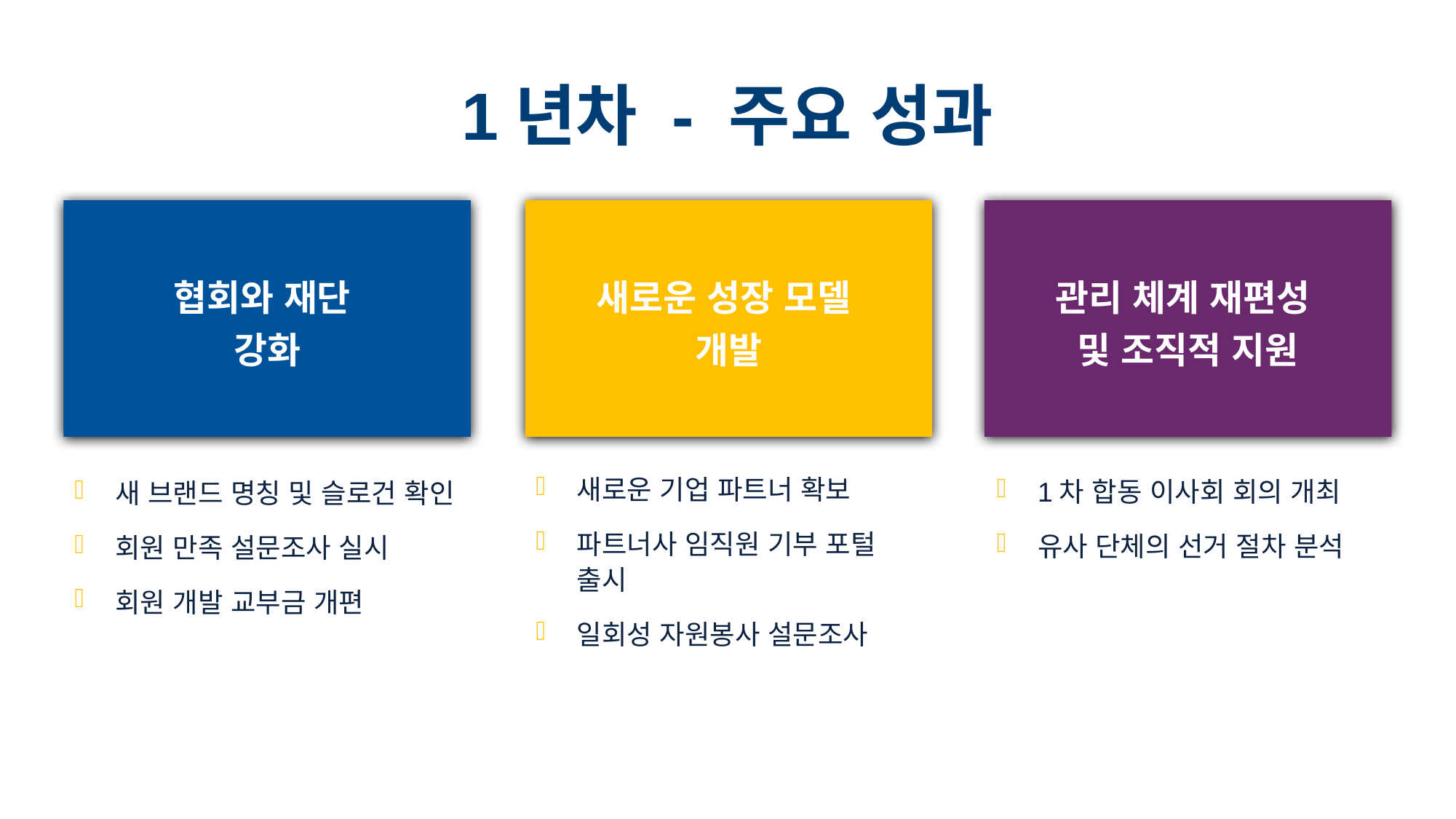

# 1년차 - 주요 성과
협회와 재단
강화
새로운 성장 모델
개발
관리 체계 재편성
및 조직적 지원
새로운 기업 파트너 확보
파트너사 임직원 기부 포털 출시
일회성 자원봉사 설문조사
1차 합동 이사회 회의 개최
유사 단체의 선거 절차 분석
새 브랜드 명칭 및 슬로건 확인
회원 만족 설문조사 실시
회원 개발 교부금 개편